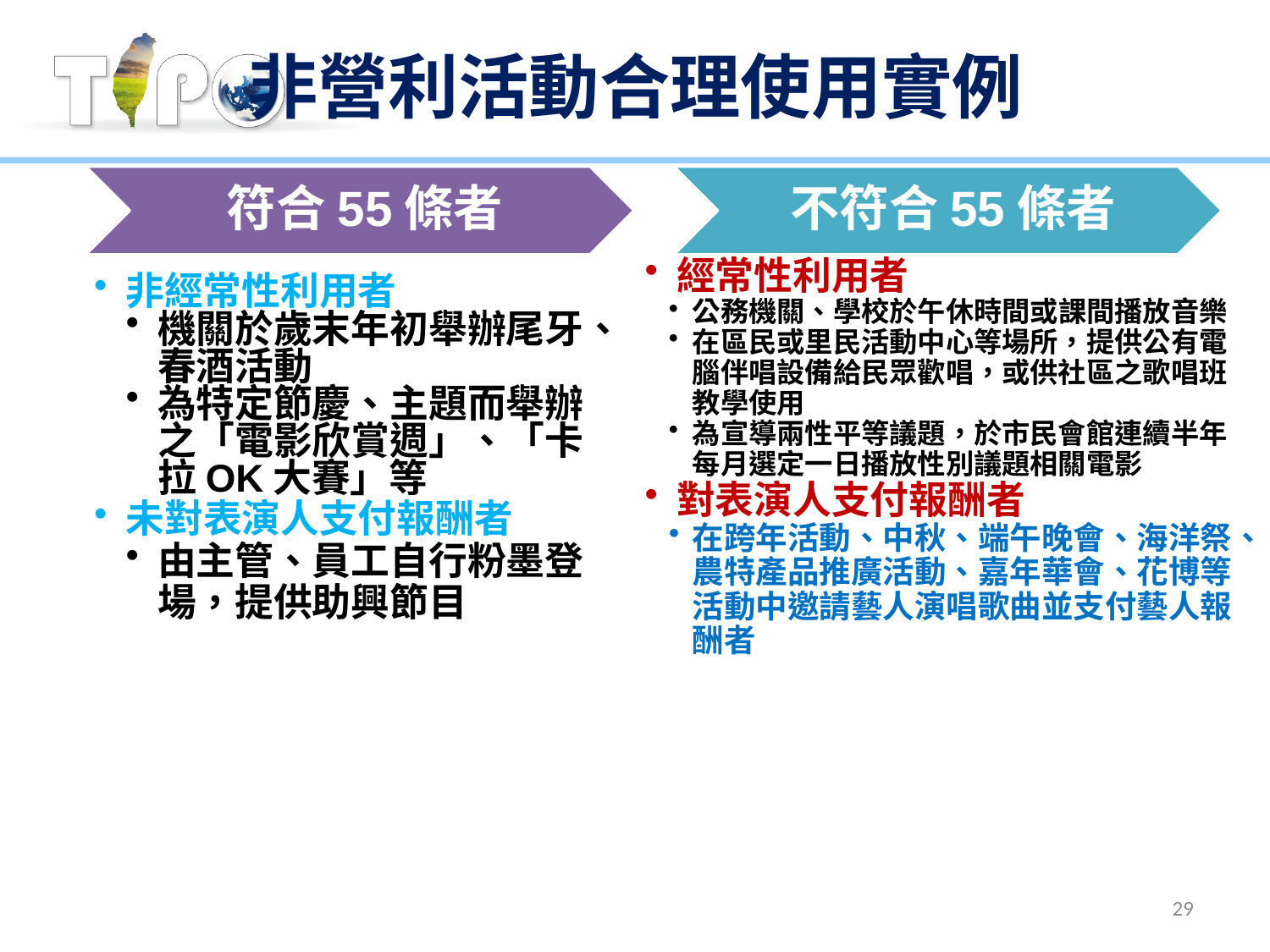

# 非營利活動合理使用實例
符合55條者
非經常性利用者
機關於歲末年初舉辦尾牙、春酒活動
為特定節慶、主題而舉辦之「電影欣賞週」、「卡拉OK大賽」等
未對表演人支付報酬者
由主管、員工自行粉墨登場，提供助興節目
不符合55條者
經常性利用者
公務機關、學校於午休時間或課間播放音樂
在區民或里民活動中心等場所，提供公有電腦伴唱設備給民眾歡唱，或供社區之歌唱班教學使用
為宣導兩性平等議題，於市民會館連續半年每月選定一日播放性別議題相關電影
對表演人支付報酬者
在跨年活動、中秋、端午晚會、海洋祭、農特產品推廣活動、嘉年華會、花博等活動中邀請藝人演唱歌曲並支付藝人報酬者
29